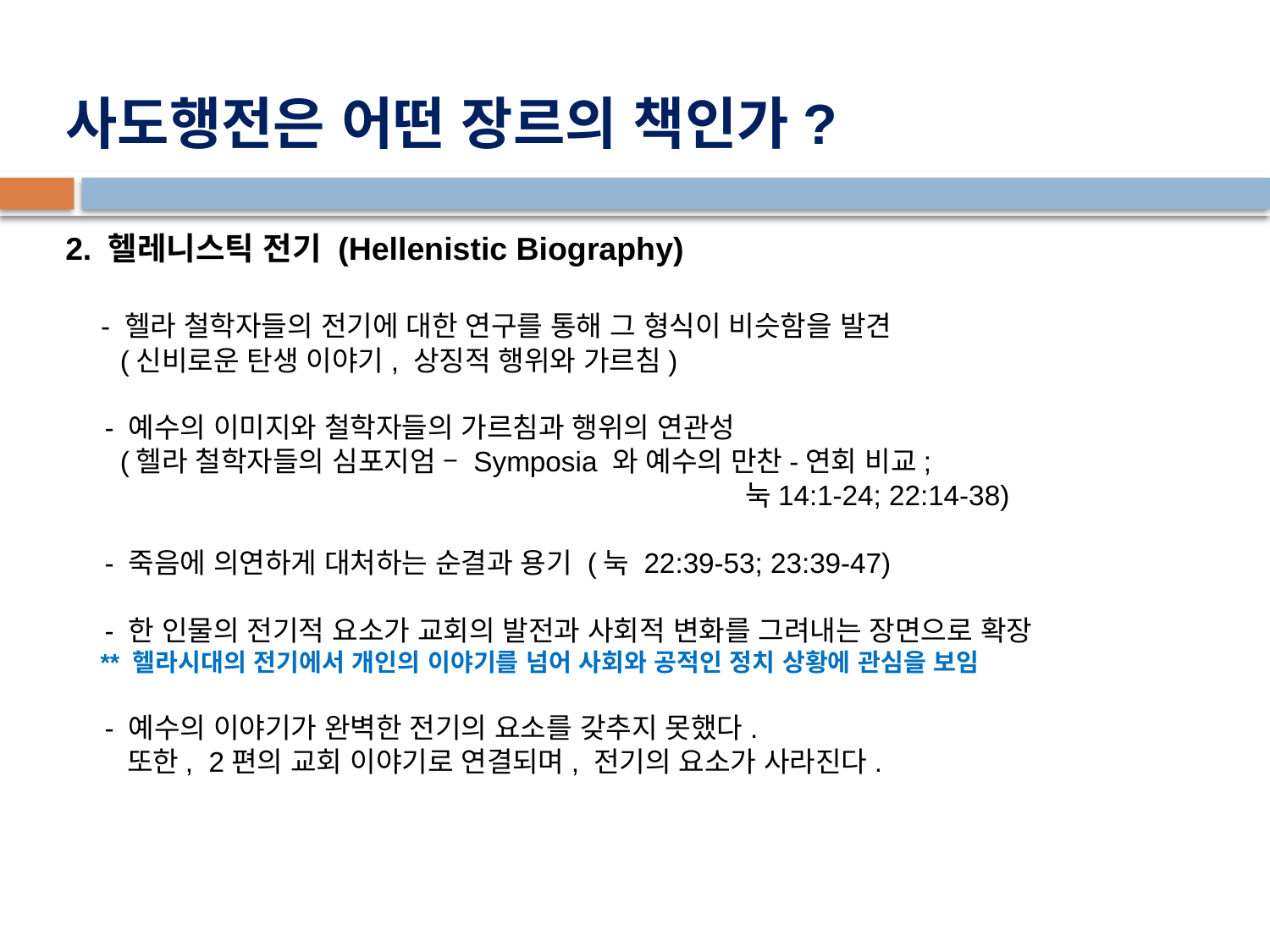

# 사도행전은 어떤 장르의 책인가?
2. 헬레니스틱 전기 (Hellenistic Biography)

    - 헬라 철학자들의 전기에 대한 연구를 통해 그 형식이 비슷함을 발견
       (신비로운 탄생 이야기, 상징적 행위와 가르침)

     - 예수의 이미지와 철학자들의 가르침과 행위의 연관성
       (헬라 철학자들의 심포지엄 – Symposia 와 예수의 만찬-연회 비교;
                                                                                      눅14:1-24; 22:14-38)

     - 죽음에 의연하게 대처하는 순결과 용기 (눅 22:39-53; 23:39-47)

     - 한 인물의 전기적 요소가 교회의 발전과 사회적 변화를 그려내는 장면으로 확장
     ** 헬라시대의 전기에서 개인의 이야기를 넘어 사회와 공적인 정치 상황에 관심을 보임

     - 예수의 이야기가 완벽한 전기의 요소를 갖추지 못했다.
       또한,  2편의 교회 이야기로 연결되며, 전기의 요소가 사라진다.